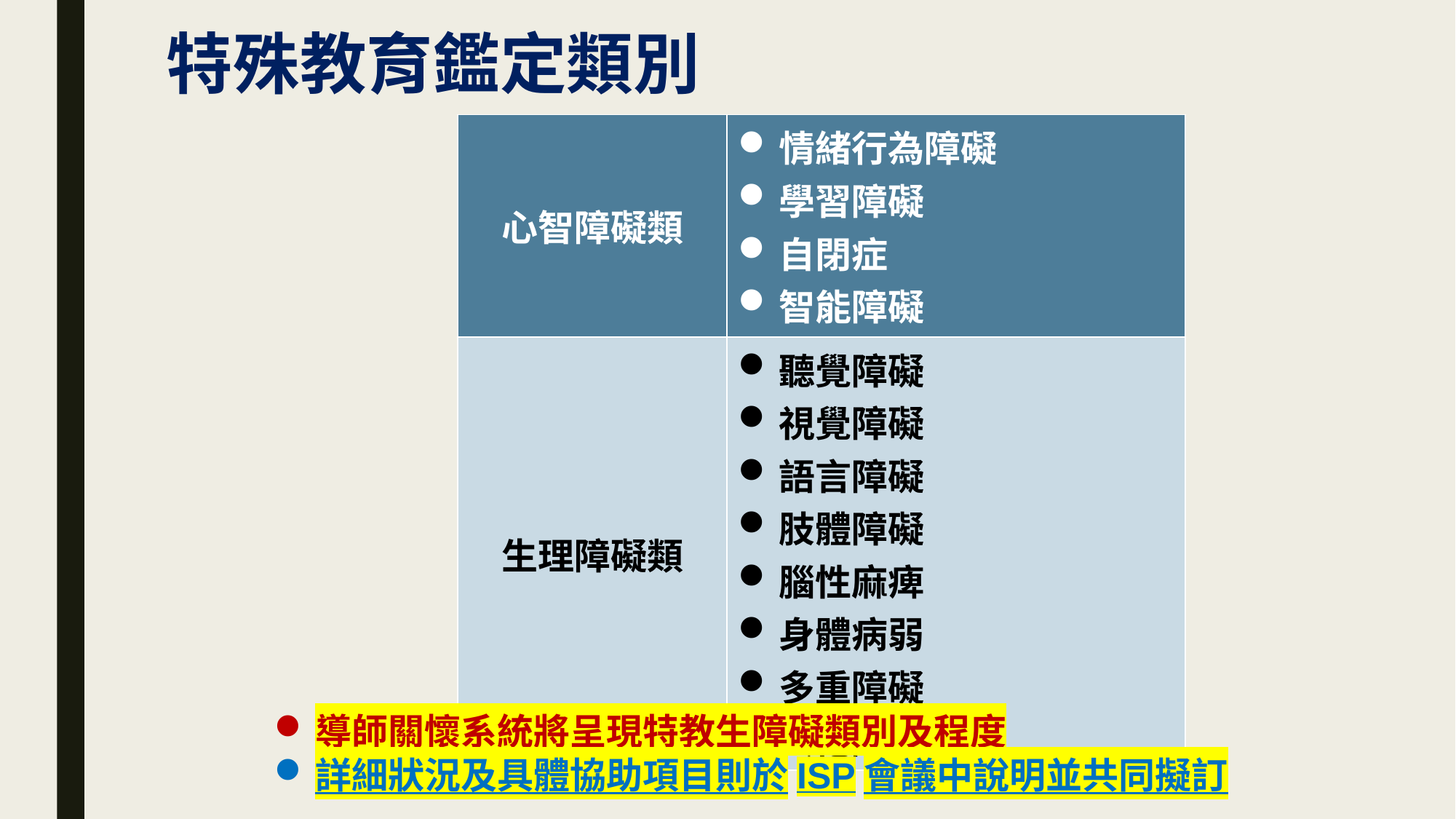

# 特殊教育鑑定類別
| 心智障礙類 | 情緒行為障礙 學習障礙 自閉症 智能障礙 |
| --- | --- |
| 生理障礙類 | 聽覺障礙 視覺障礙 語言障礙 肢體障礙 腦性麻痺 身體病弱 多重障礙 其他障礙 |

導師關懷系統將呈現特教生障礙類別及程度
詳細狀況及具體協助項目則於ISP會議中說明並共同擬訂